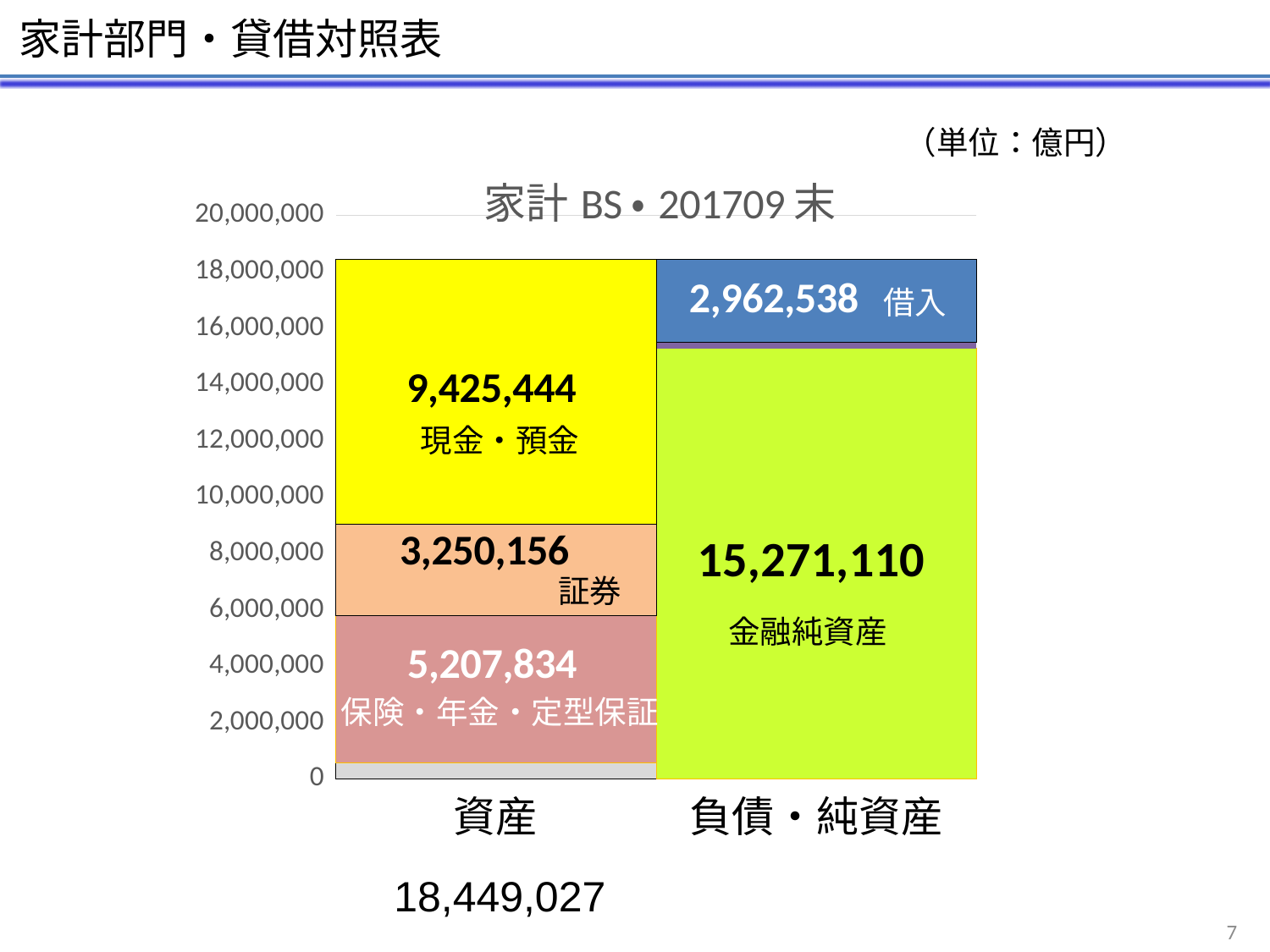

家計部門・貸借対照表
（単位：億円）

[unsupported chart]

借入
現金・預金
証券
金融純資産
保険・年金・定型保証
18,449,027
7